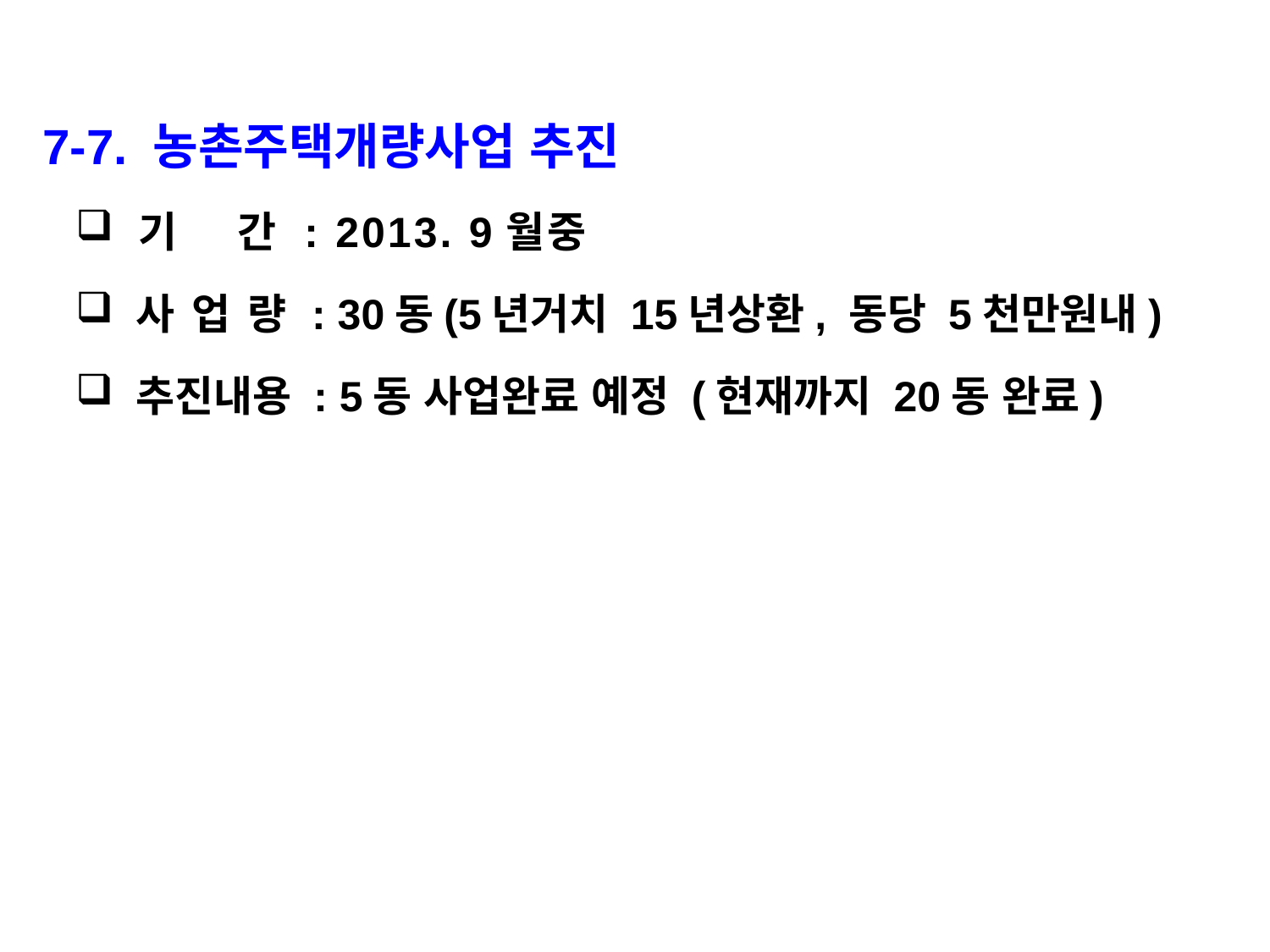

7-7. 농촌주택개량사업 추진
 기    간 : 2013. 9월중
 사 업 량 : 30동(5년거치 15년상환, 동당 5천만원내)
 추진내용 : 5동 사업완료 예정 (현재까지 20동 완료)